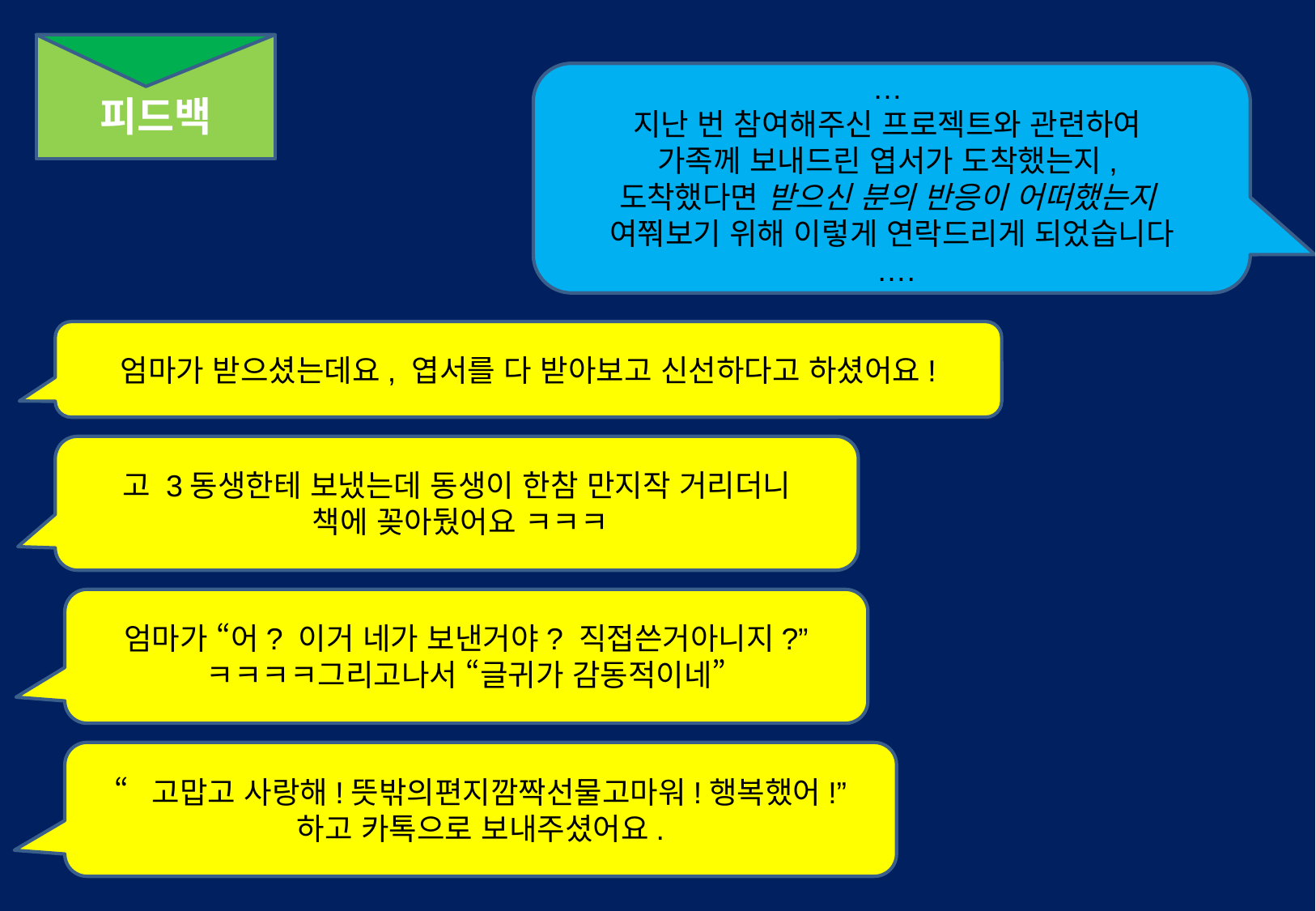

피드백

…
지난 번 참여해주신 프로젝트와 관련하여
가족께 보내드린 엽서가 도착했는지,
도착했다면 받으신 분의 반응이 어떠했는지
여쭤보기 위해 이렇게 연락드리게 되었습니다
 ….
엄마가 받으셨는데요, 엽서를 다 받아보고 신선하다고 하셨어요!
고 3동생한테 보냈는데 동생이 한참 만지작 거리더니
 책에 꽂아뒀어요 ㅋㅋㅋ
엄마가 “어? 이거 네가 보낸거야? 직접쓴거아니지?”
ㅋㅋㅋㅋ그리고나서 “글귀가 감동적이네”
“고맙고 사랑해!뜻밖의편지깜짝선물고마워!행복했어!”
하고 카톡으로 보내주셨어요.